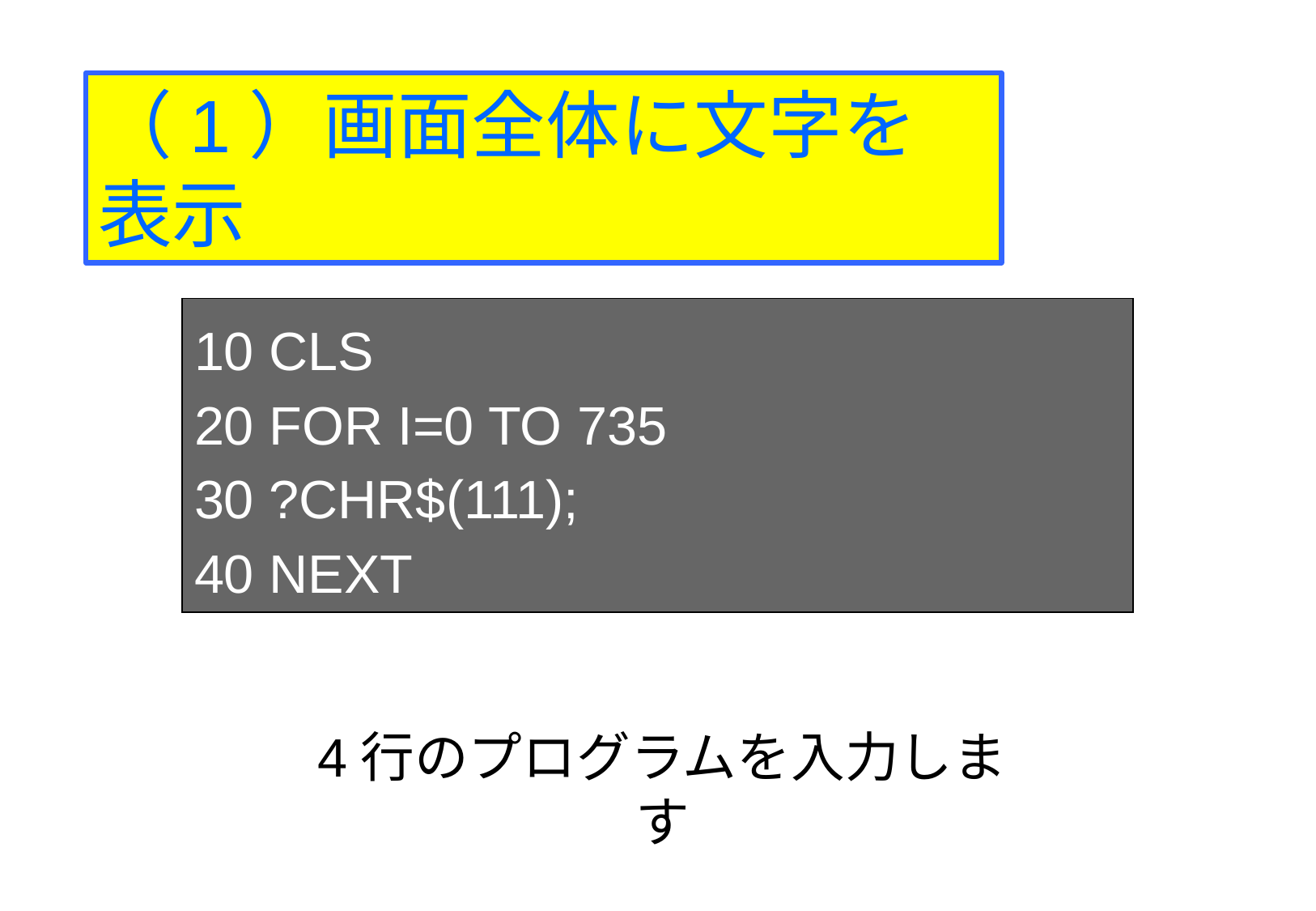

（1）画面全体に文字を表示
10 CLS
20 FOR I=0 TO 735
30 ?CHR$(111);
40 NEXT
4行のプログラムを入力します